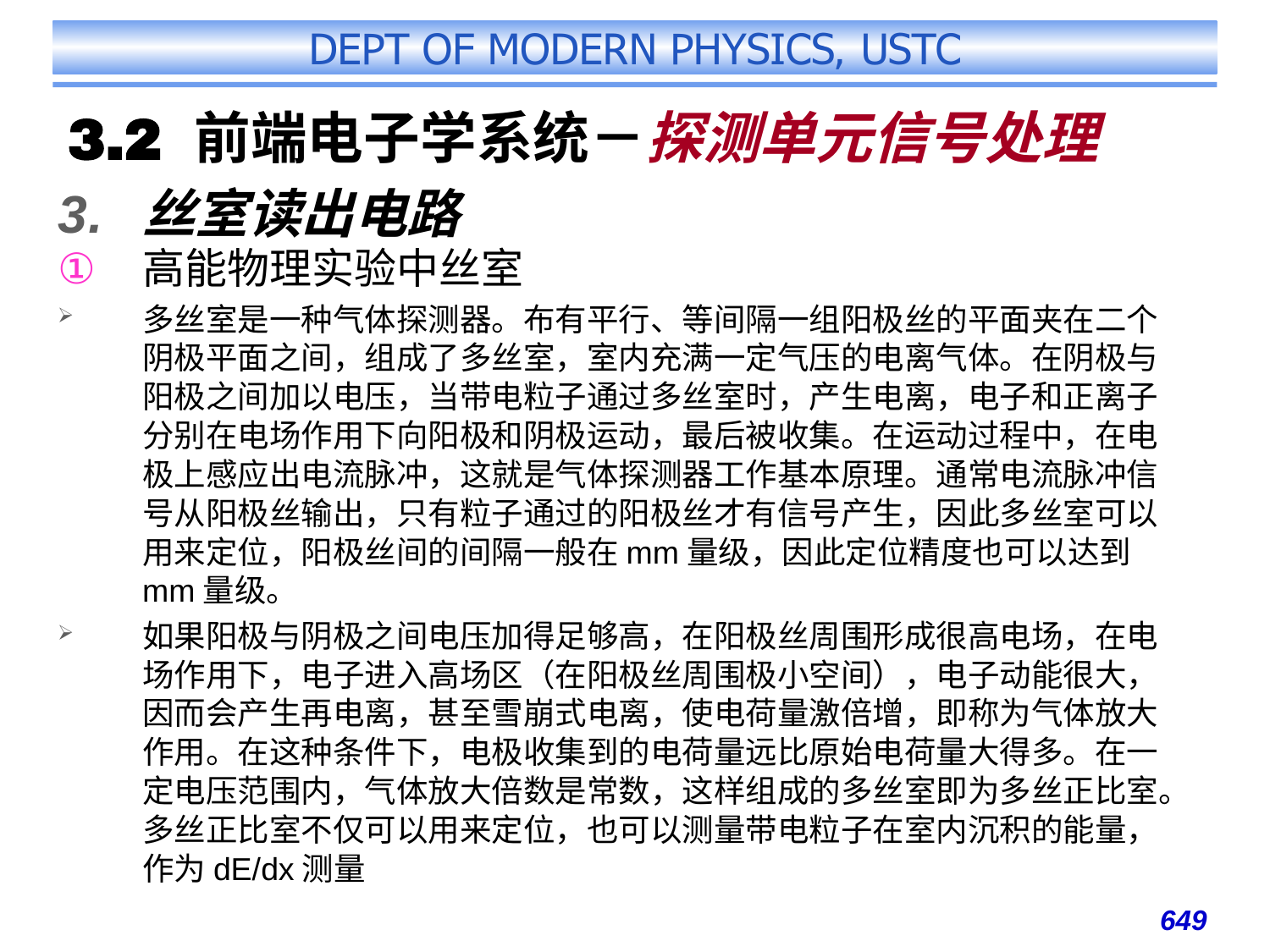

# 3.2 前端电子学系统－探测单元信号处理
丝室读出电路
高能物理实验中丝室
多丝室是一种气体探测器。布有平行、等间隔一组阳极丝的平面夹在二个阴极平面之间，组成了多丝室，室内充满一定气压的电离气体。在阴极与阳极之间加以电压，当带电粒子通过多丝室时，产生电离，电子和正离子分别在电场作用下向阳极和阴极运动，最后被收集。在运动过程中，在电极上感应出电流脉冲，这就是气体探测器工作基本原理。通常电流脉冲信号从阳极丝输出，只有粒子通过的阳极丝才有信号产生，因此多丝室可以用来定位，阳极丝间的间隔一般在mm量级，因此定位精度也可以达到mm量级。
如果阳极与阴极之间电压加得足够高，在阳极丝周围形成很高电场，在电场作用下，电子进入高场区（在阳极丝周围极小空间），电子动能很大，因而会产生再电离，甚至雪崩式电离，使电荷量激倍增，即称为气体放大作用。在这种条件下，电极收集到的电荷量远比原始电荷量大得多。在一定电压范围内，气体放大倍数是常数，这样组成的多丝室即为多丝正比室。多丝正比室不仅可以用来定位，也可以测量带电粒子在室内沉积的能量，作为dE/dx测量
649